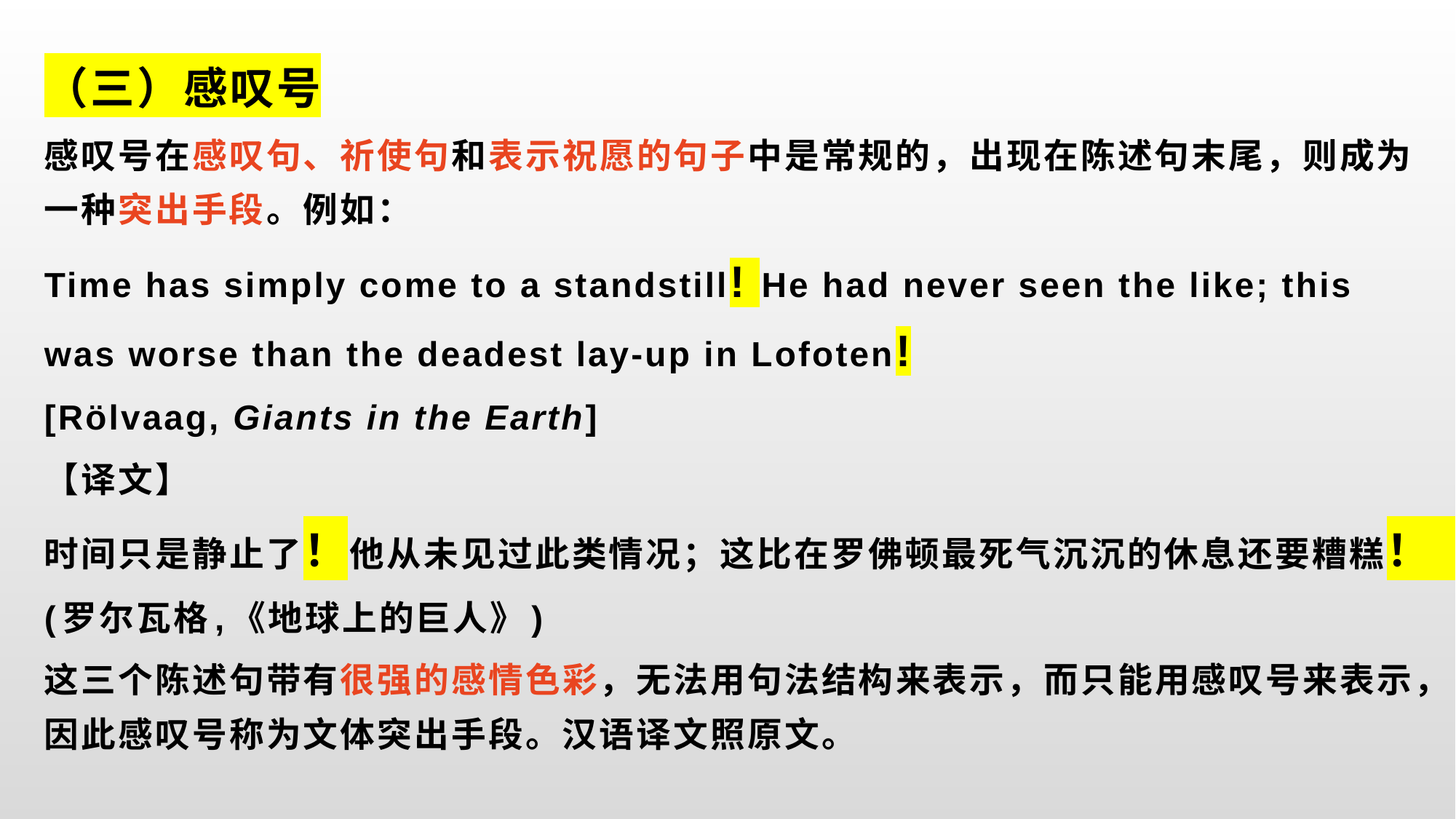

（三）感叹号
感叹号在感叹句、祈使句和表示祝愿的句子中是常规的，出现在陈述句末尾，则成为一种突出手段。例如：
Time has simply come to a standstill! He had never seen the like; this was worse than the deadest lay-up in Lofoten!
[Rölvaag, Giants in the Earth]
【译文】
时间只是静止了！他从未见过此类情况；这比在罗佛顿最死气沉沉的休息还要糟糕！
(罗尔瓦格,《地球上的巨人》)
这三个陈述句带有很强的感情色彩，无法用句法结构来表示，而只能用感叹号来表示，因此感叹号称为文体突出手段。汉语译文照原文。
#